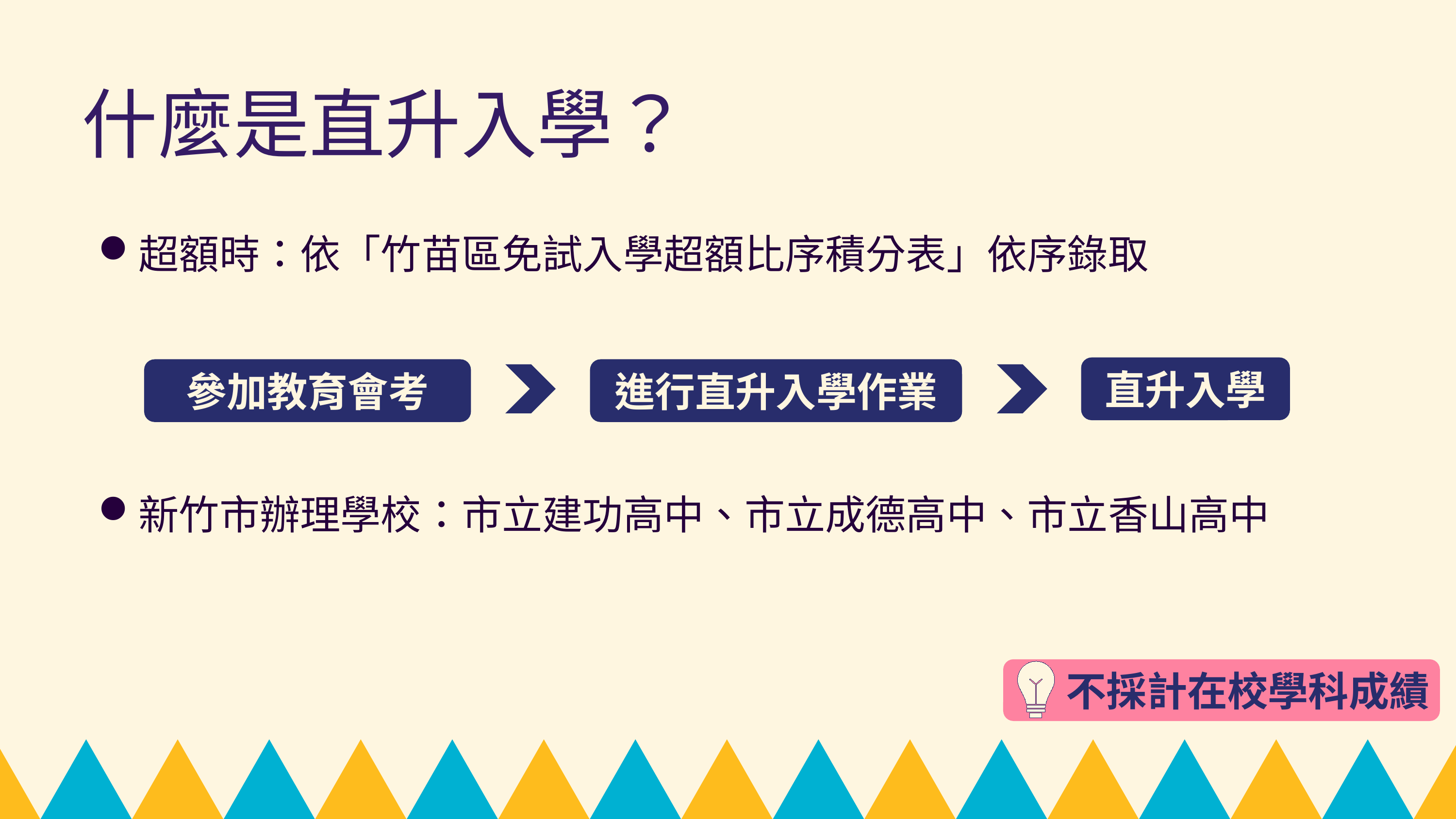

什麼是直升入學？

超額時：依「竹苗區免試入學超額比序積分表」依序錄取

新竹市辦理學校：市立建功高中、市立成德高中、市立香山高中

直升入學
參加教育會考
進行直升入學作業

不採計在校學科成績